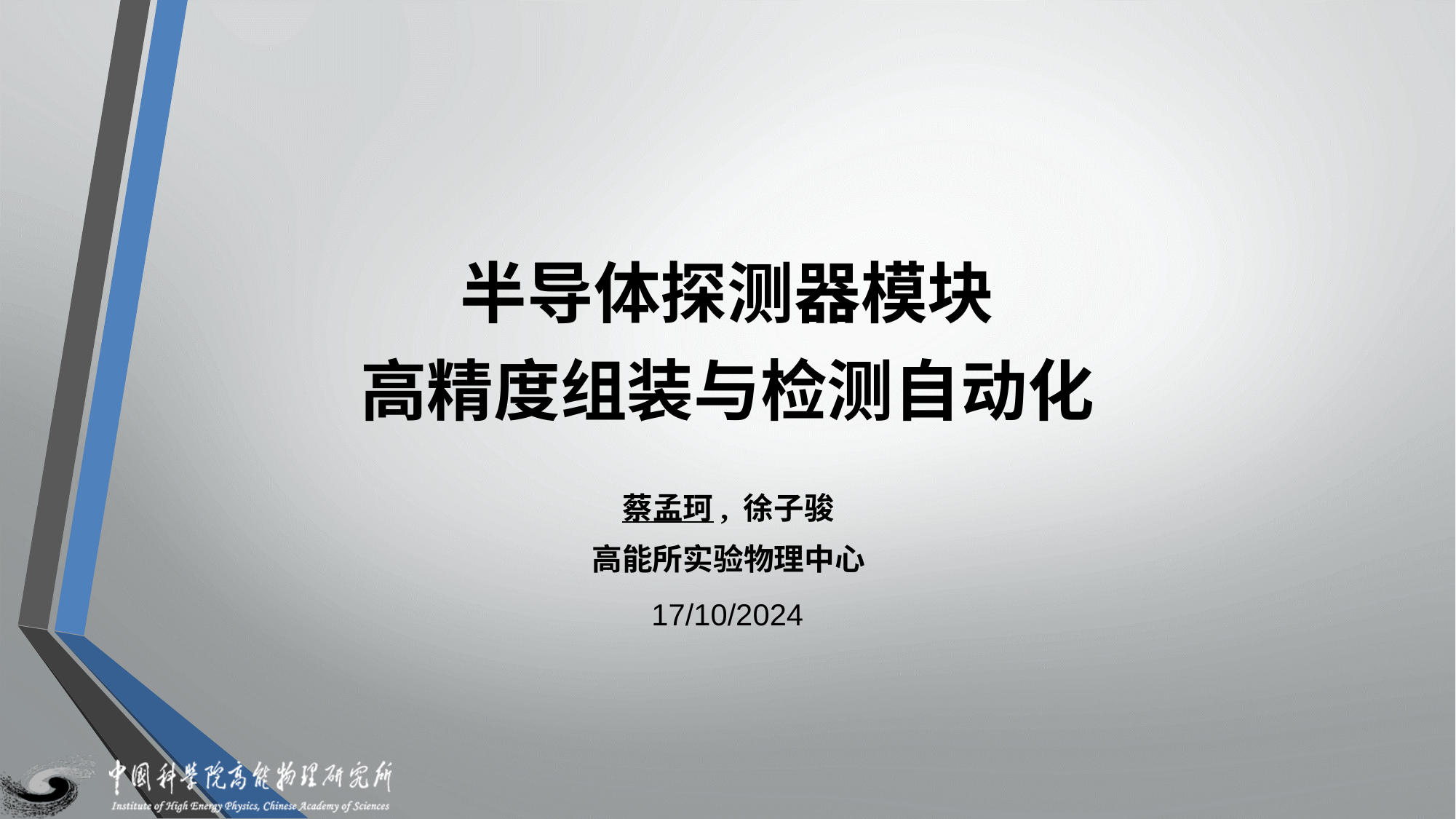

半导体探测器模块
高精度组装与检测自动化
蔡孟珂, 徐子骏
高能所实验物理中心
17/10/2024